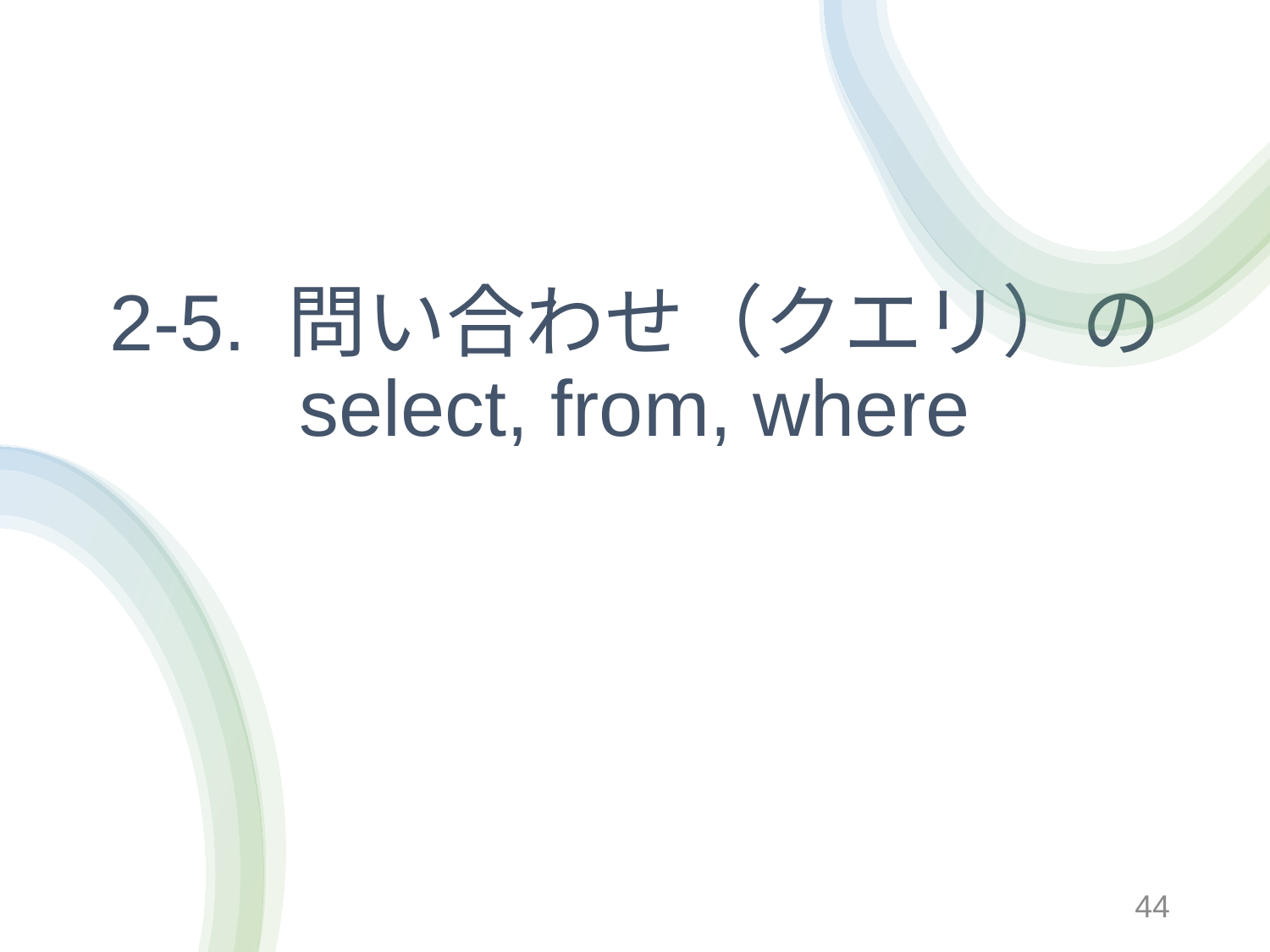

# 2-5. 問い合わせ（クエリ）の select, from, where

44